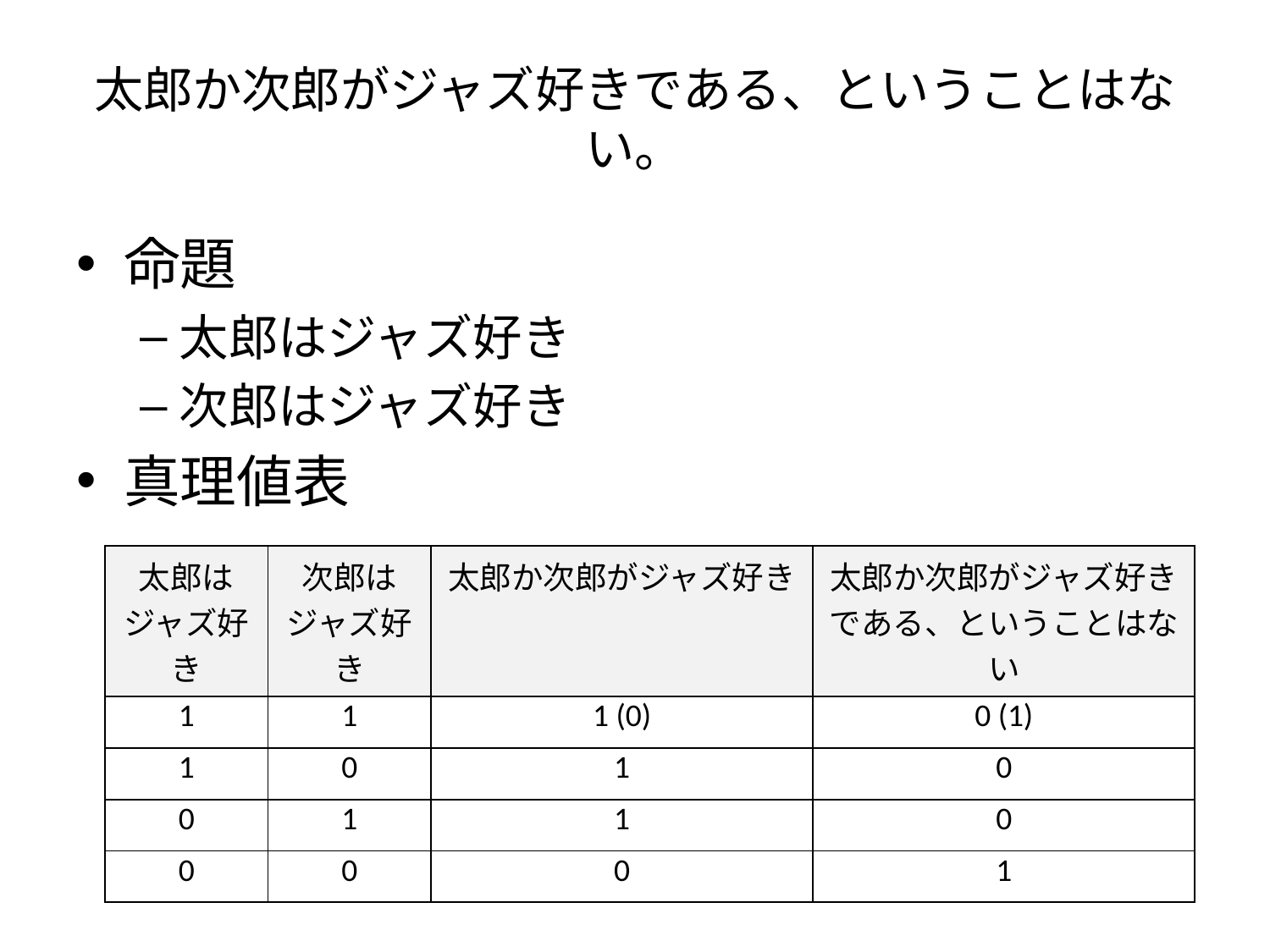

# 太郎か次郎がジャズ好きである、ということはない。
命題
太郎はジャズ好き
次郎はジャズ好き
真理値表
| 太郎はジャズ好き | 次郎はジャズ好き | 太郎か次郎がジャズ好き | 太郎か次郎がジャズ好きである、ということはない |
| --- | --- | --- | --- |
| 1 | 1 | 1 (0) | 0 (1) |
| 1 | 0 | 1 | 0 |
| 0 | 1 | 1 | 0 |
| 0 | 0 | 0 | 1 |